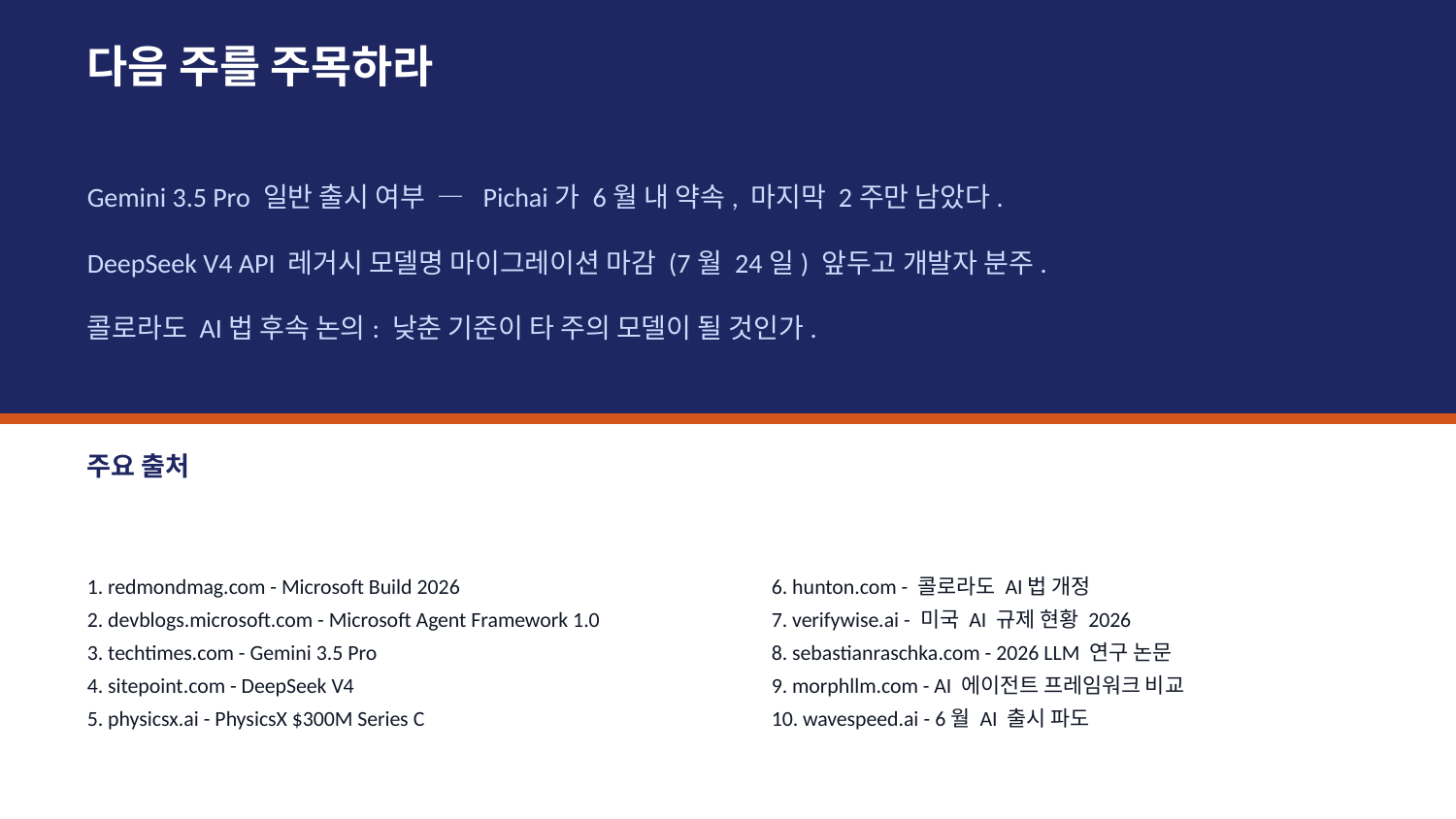

다음 주를 주목하라
Gemini 3.5 Pro 일반 출시 여부  —  Pichai가 6월 내 약속, 마지막 2주만 남았다.

DeepSeek V4 API 레거시 모델명 마이그레이션 마감 (7월 24일) 앞두고 개발자 분주.

콜로라도 AI법 후속 논의: 낮춘 기준이 타 주의 모델이 될 것인가.

주요 출처
1. redmondmag.com - Microsoft Build 2026
2. devblogs.microsoft.com - Microsoft Agent Framework 1.0
3. techtimes.com - Gemini 3.5 Pro
4. sitepoint.com - DeepSeek V4
5. physicsx.ai - PhysicsX $300M Series C
6. hunton.com - 콜로라도 AI법 개정
7. verifywise.ai - 미국 AI 규제 현황 2026
8. sebastianraschka.com - 2026 LLM 연구 논문
9. morphllm.com - AI 에이전트 프레임워크 비교
10. wavespeed.ai - 6월 AI 출시 파도